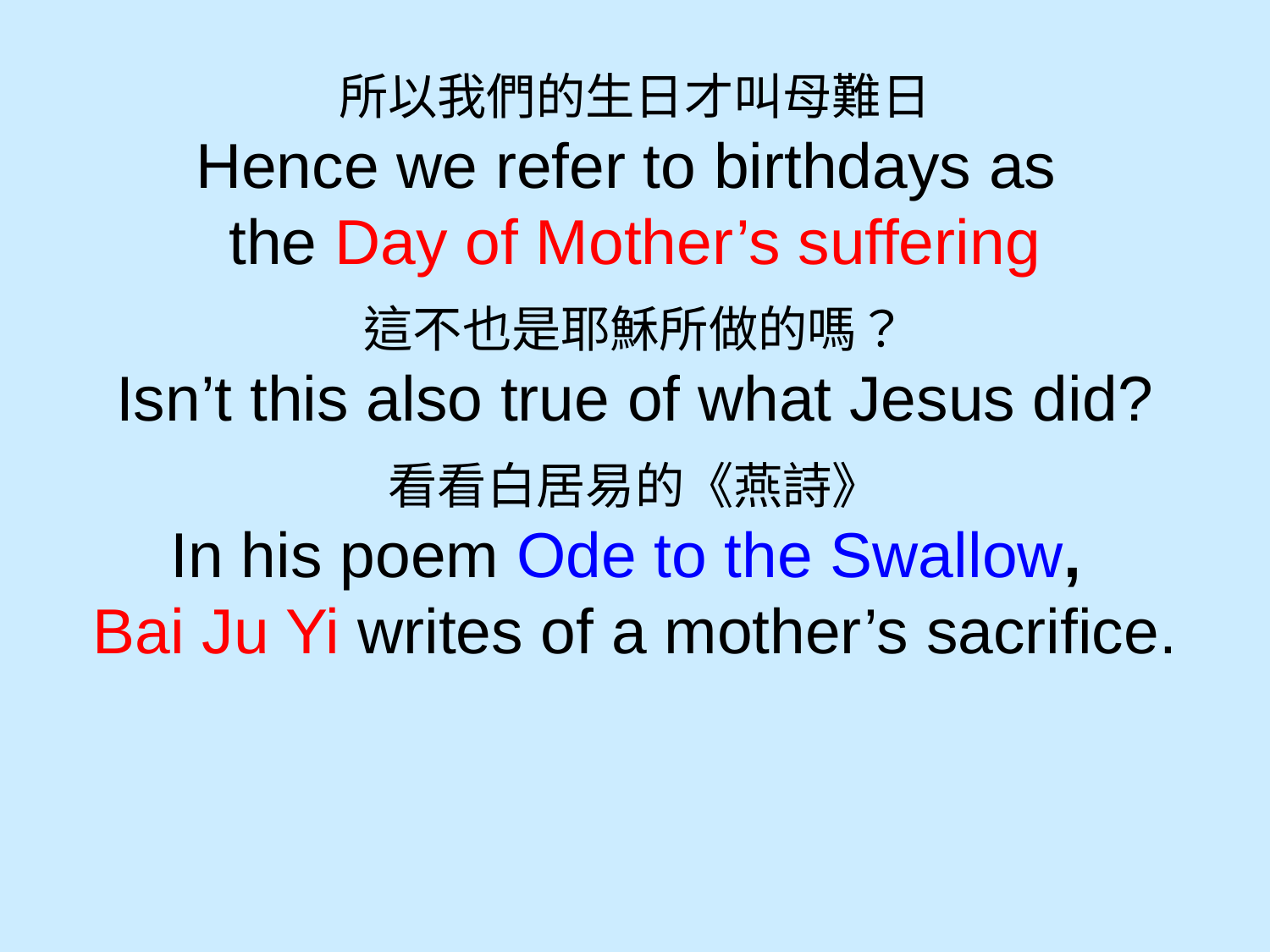

所以我們的生日才叫母難日
Hence we refer to birthdays as
the Day of Mother’s suffering
這不也是耶穌所做的嗎？
Isn’t this also true of what Jesus did?
看看白居易的《燕詩》
In his poem Ode to the Swallow,
Bai Ju Yi writes of a mother’s sacrifice.